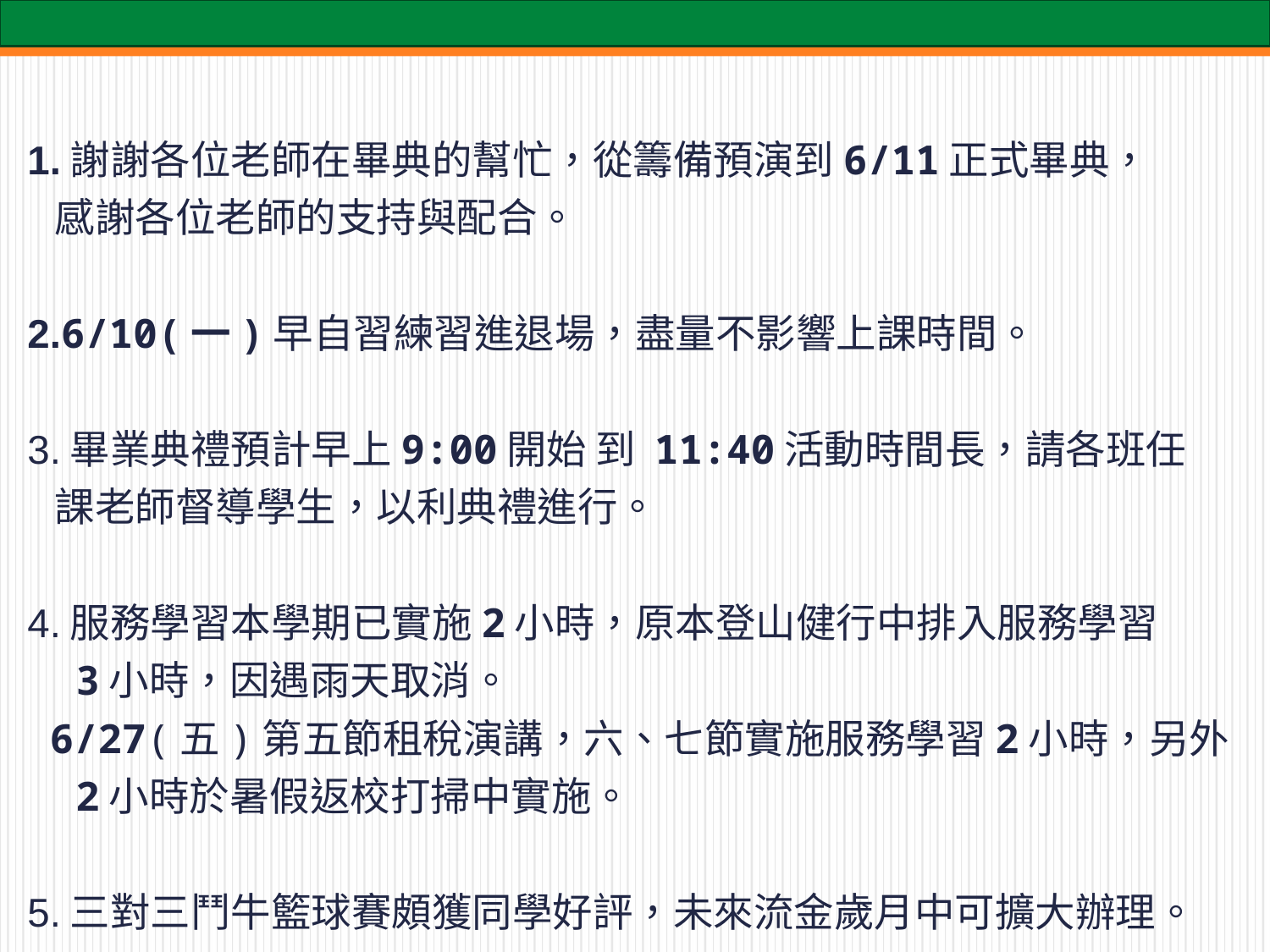

1.謝謝各位老師在畢典的幫忙，從籌備預演到6/11正式畢典，
  感謝各位老師的支持與配合。

2.6/10(一)早自習練習進退場，盡量不影響上課時間。

3.畢業典禮預計早上9:00開始 到 11:40活動時間長，請各班任
  課老師督導學生，以利典禮進行。

4.服務學習本學期已實施2小時，原本登山健行中排入服務學習
  3小時，因遇雨天取消。
  6/27(五)第五節租稅演講，六、七節實施服務學習2小時，另外
  2小時於暑假返校打掃中實施。

5.三對三鬥牛籃球賽頗獲同學好評，未來流金歲月中可擴大辦理。